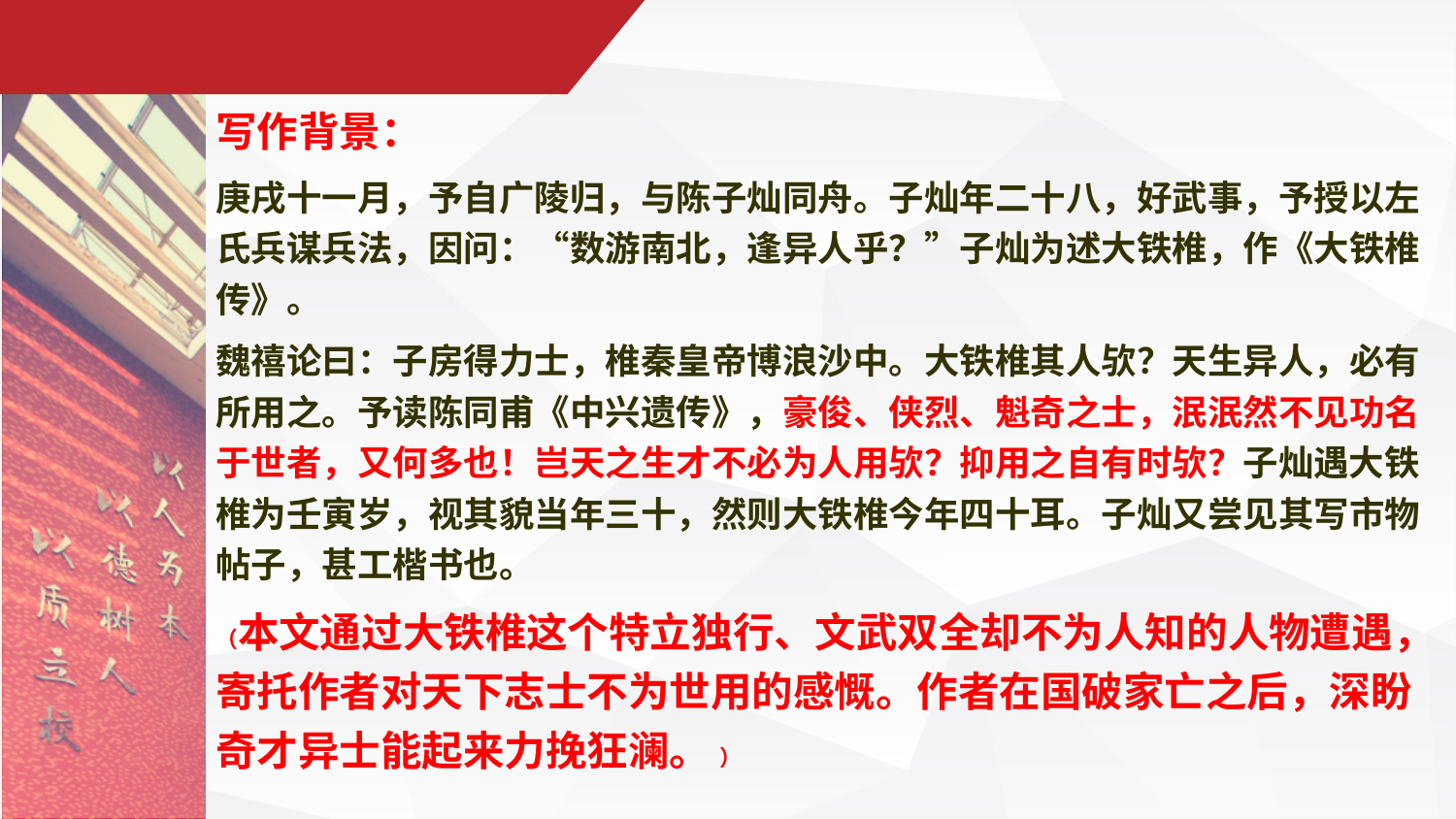

写作背景：
庚戌十一月，予自广陵归，与陈子灿同舟。子灿年二十八，好武事，予授以左氏兵谋兵法，因问：“数游南北，逢异人乎？”子灿为述大铁椎，作《大铁椎传》。
魏禧论曰：子房得力士，椎秦皇帝博浪沙中。大铁椎其人欤？天生异人，必有所用之。予读陈同甫《中兴遗传》，豪俊、侠烈、魁奇之士，泯泯然不见功名于世者，又何多也！岂天之生才不必为人用欤？抑用之自有时欤？子灿遇大铁椎为壬寅岁，视其貌当年三十，然则大铁椎今年四十耳。子灿又尝见其写市物帖子，甚工楷书也。
（本文通过大铁椎这个特立独行、文武双全却不为人知的人物遭遇，寄托作者对天下志士不为世用的感慨。作者在国破家亡之后，深盼奇才异士能起来力挽狂澜。 ）